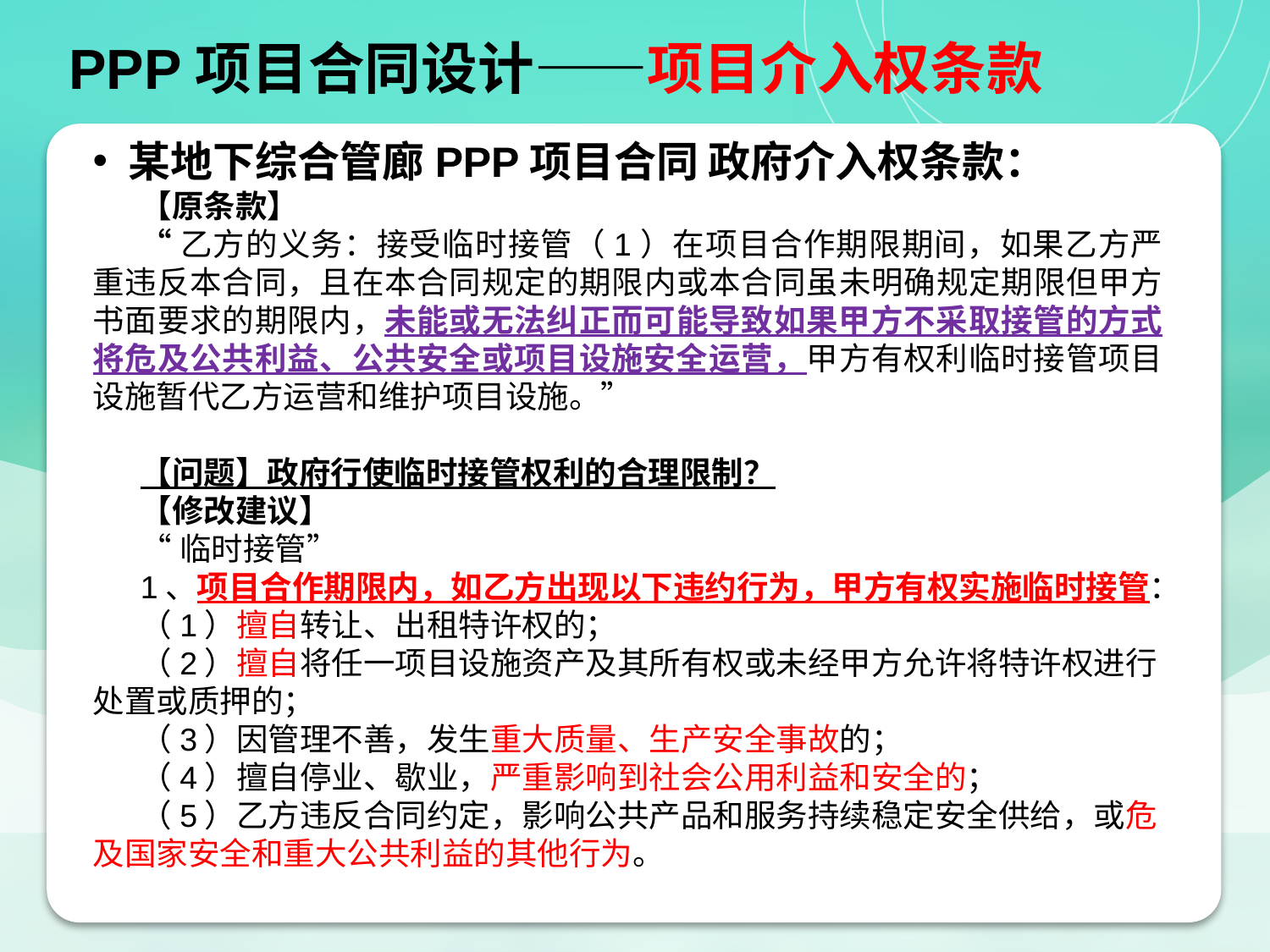

PPP项目合同设计——项目介入权条款
【小结】PPP项目核心法律关系：项目合同
某地下综合管廊PPP项目合同 政府介入权条款：
【原条款】
“乙方的义务：接受临时接管（1）在项目合作期限期间，如果乙方严重违反本合同，且在本合同规定的期限内或本合同虽未明确规定期限但甲方书面要求的期限内，未能或无法纠正而可能导致如果甲方不采取接管的方式将危及公共利益、公共安全或项目设施安全运营，甲方有权利临时接管项目设施暂代乙方运营和维护项目设施。”

【问题】政府行使临时接管权利的合理限制？
【修改建议】
“临时接管”
1、项目合作期限内，如乙方出现以下违约行为，甲方有权实施临时接管：
（1）擅自转让、出租特许权的；
（2）擅自将任一项目设施资产及其所有权或未经甲方允许将特许权进行处置或质押的；
（3）因管理不善，发生重大质量、生产安全事故的；
（4）擅自停业、歇业，严重影响到社会公用利益和安全的；
（5）乙方违反合同约定，影响公共产品和服务持续稳定安全供给，或危及国家安全和重大公共利益的其他行为。

80